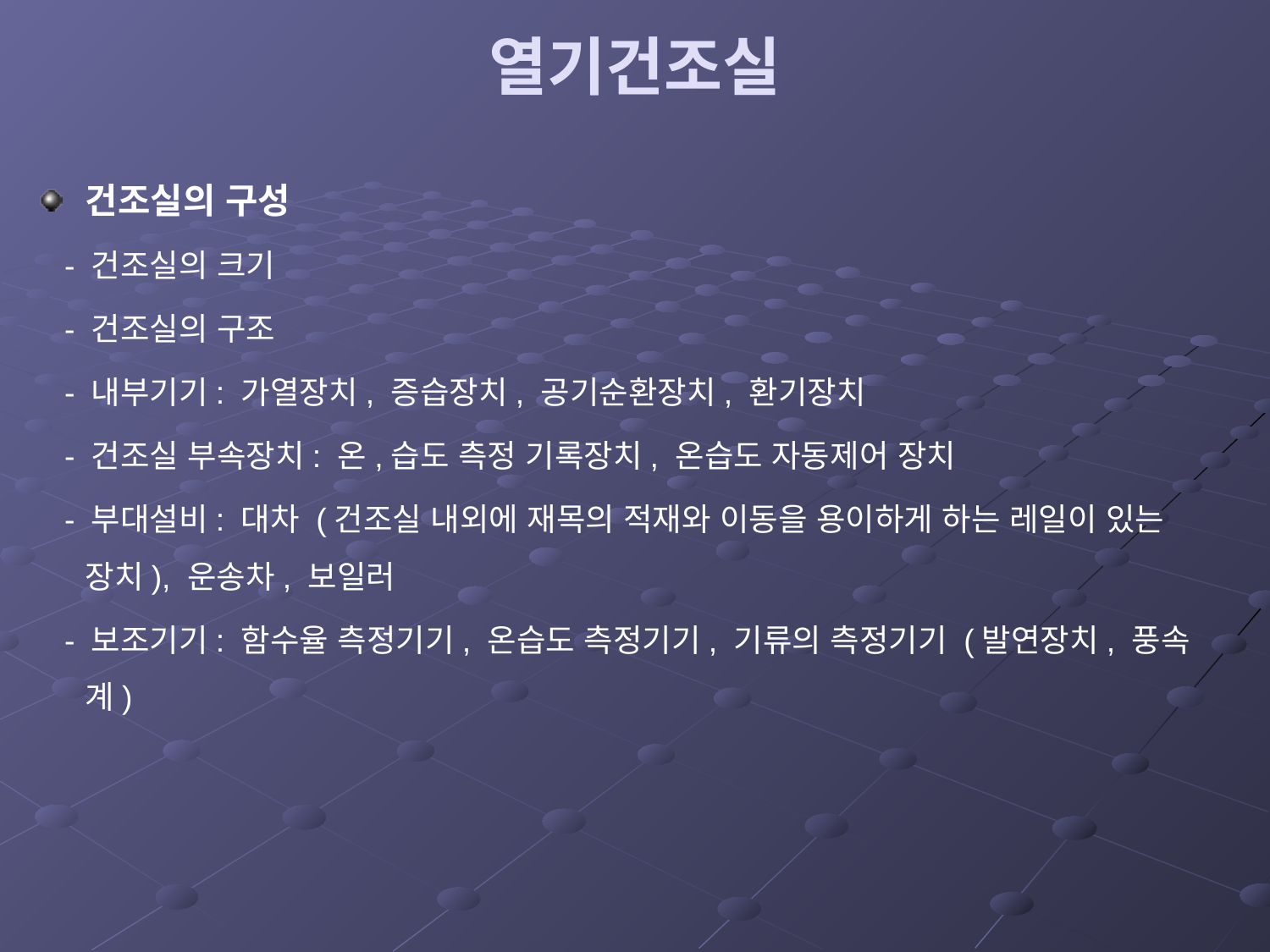

# 열기건조실
건조실의 구성
   - 건조실의 크기
   - 건조실의 구조
   - 내부기기: 가열장치, 증습장치, 공기순환장치, 환기장치
   - 건조실 부속장치: 온,습도 측정 기록장치, 온습도 자동제어 장치
   - 부대설비: 대차 (건조실 내외에 재목의 적재와 이동을 용이하게 하는 레일이 있는 장치), 운송차, 보일러
   - 보조기기: 함수율 측정기기, 온습도 측정기기, 기류의 측정기기 (발연장치, 풍속계)